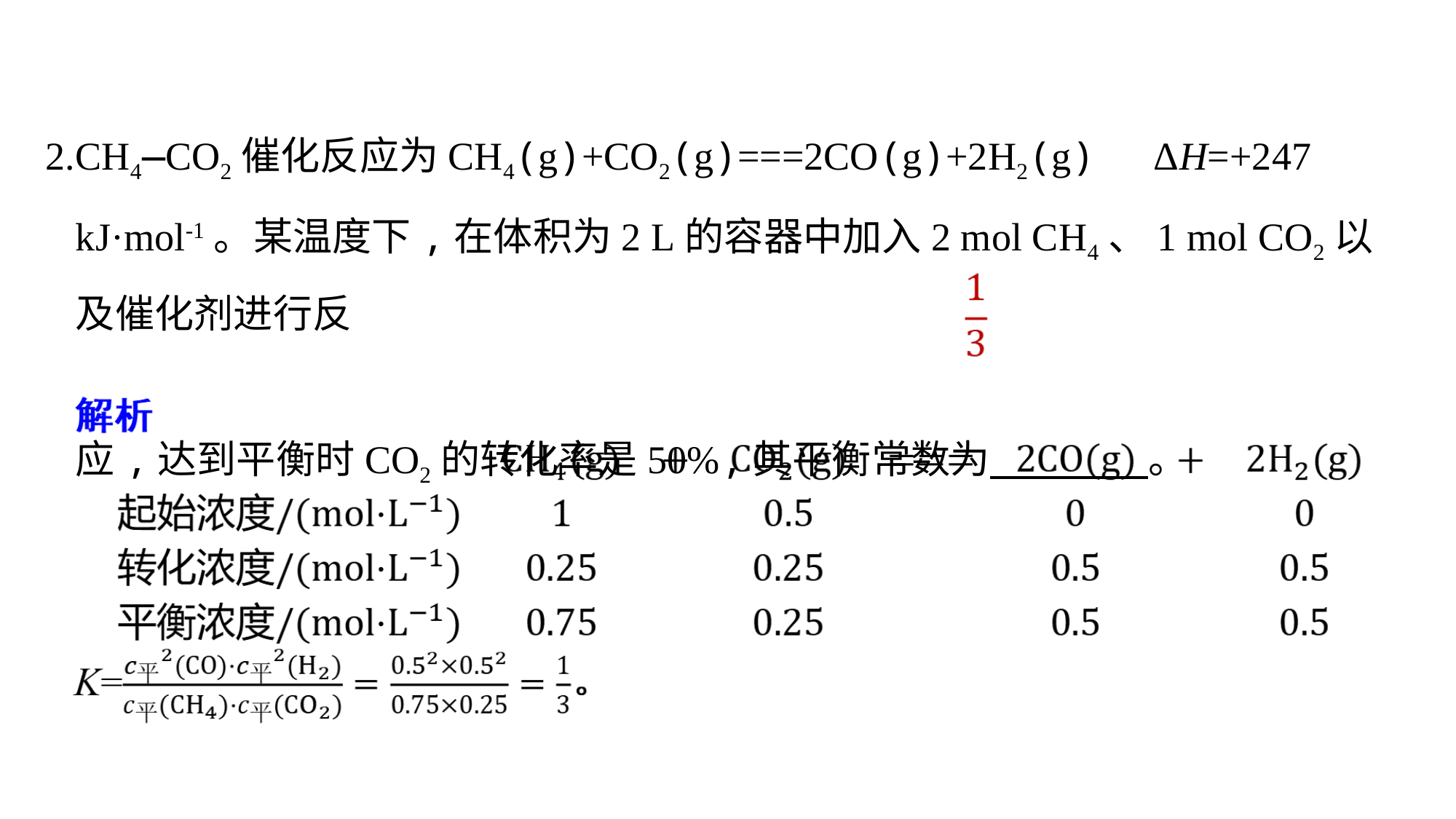

2.CH4—CO2催化反应为CH4(g)+CO2(g)===2CO(g)+2H2(g)　ΔH=+247 kJ·mol-1。某温度下,在体积为2 L的容器中加入2 mol CH4、1 mol CO2以及催化剂进行反

	应,达到平衡时CO2的转化率是50%,其平衡常数为　　　　。